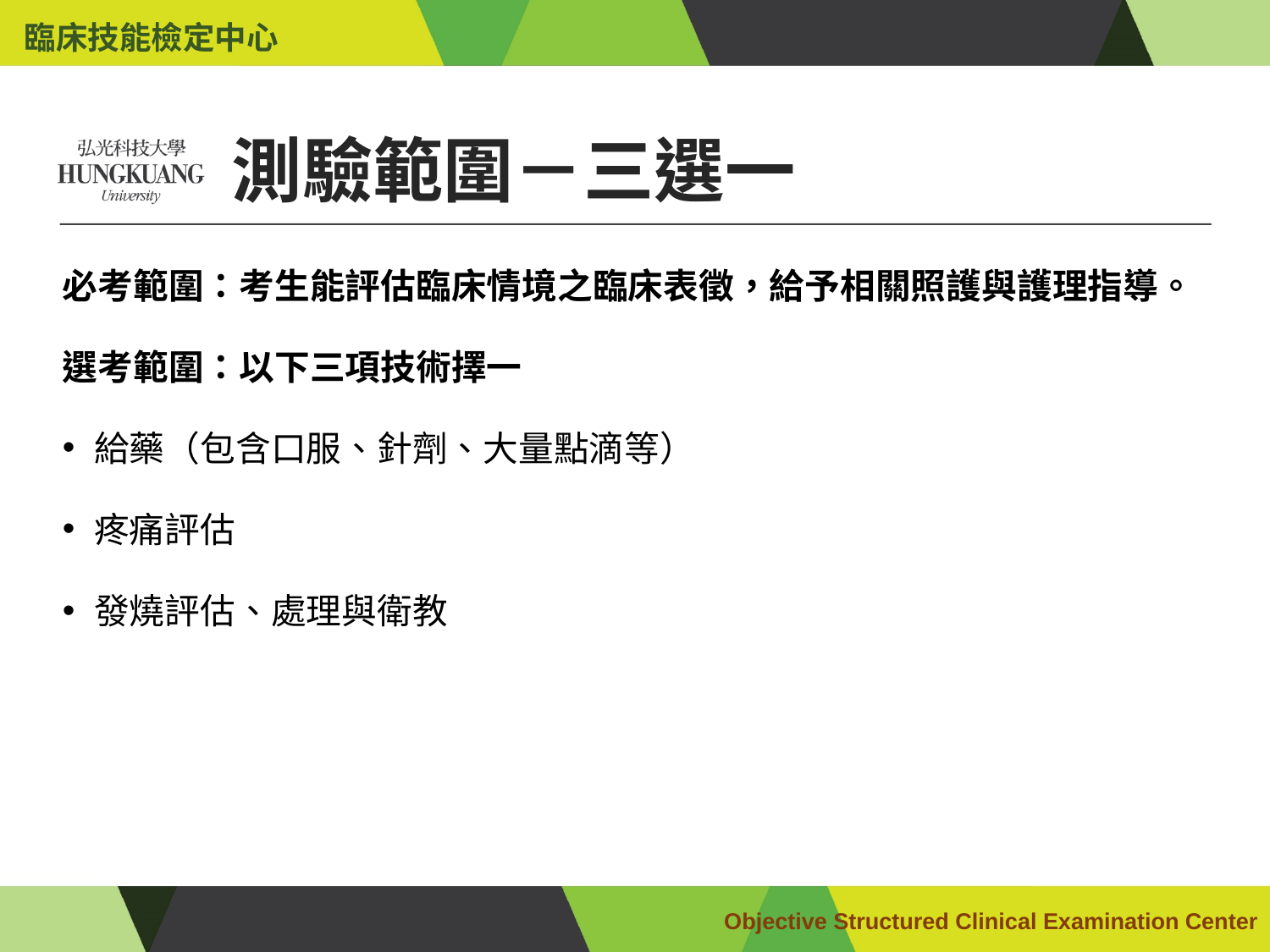

臨床技能檢定中心
# 測驗範圍－三選一
必考範圍：考生能評估臨床情境之臨床表徵，給予相關照護與護理指導。
選考範圍：以下三項技術擇一
給藥（包含口服、針劑、大量點滴等）
疼痛評估
發燒評估、處理與衛教
Objective Structured Clinical Examination Center